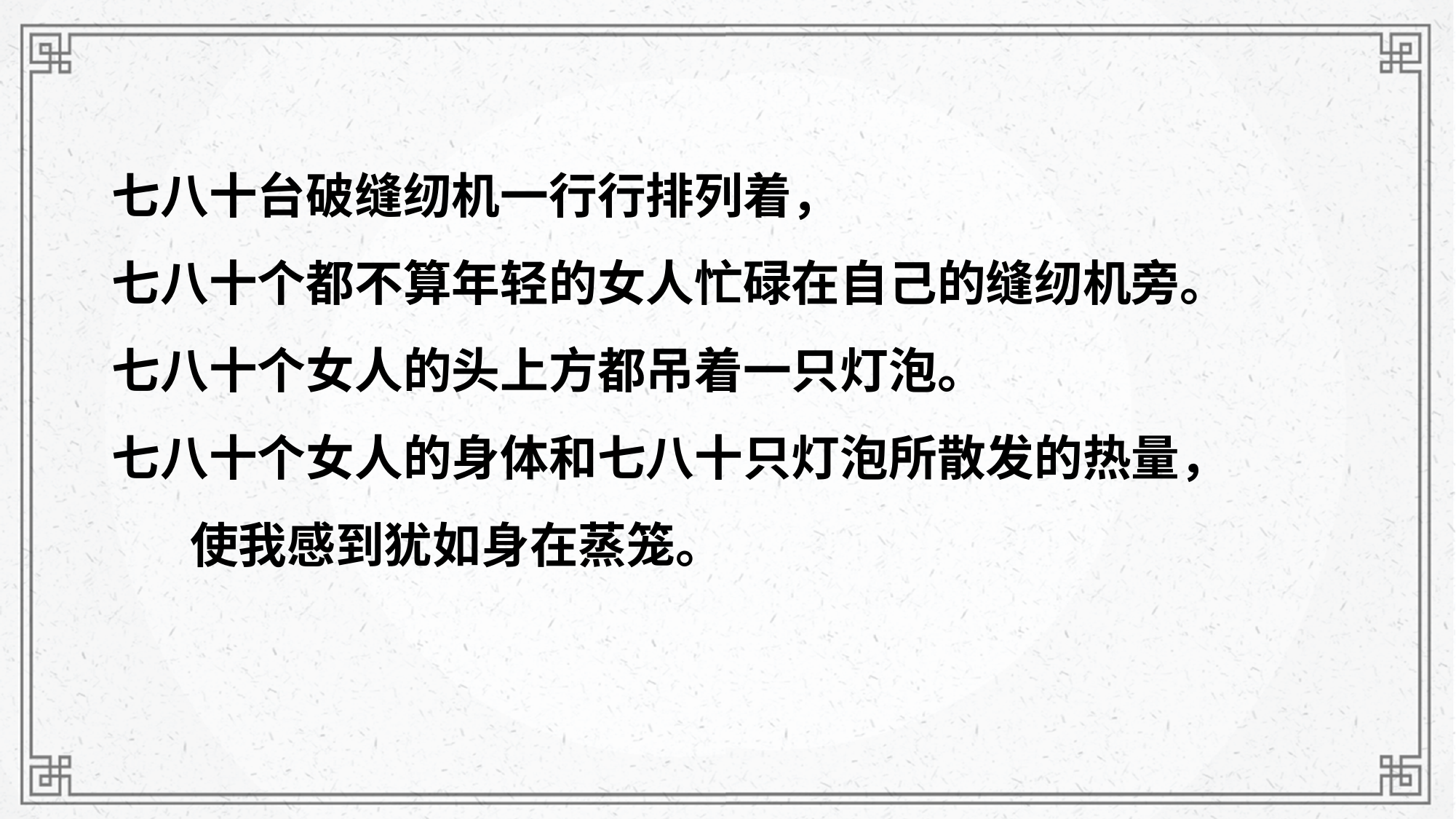

七八十台破缝纫机一行行排列着，
七八十个都不算年轻的女人忙碌在自己的缝纫机旁。
七八十个女人的头上方都吊着一只灯泡。
七八十个女人的身体和七八十只灯泡所散发的热量，
      使我感到犹如身在蒸笼。